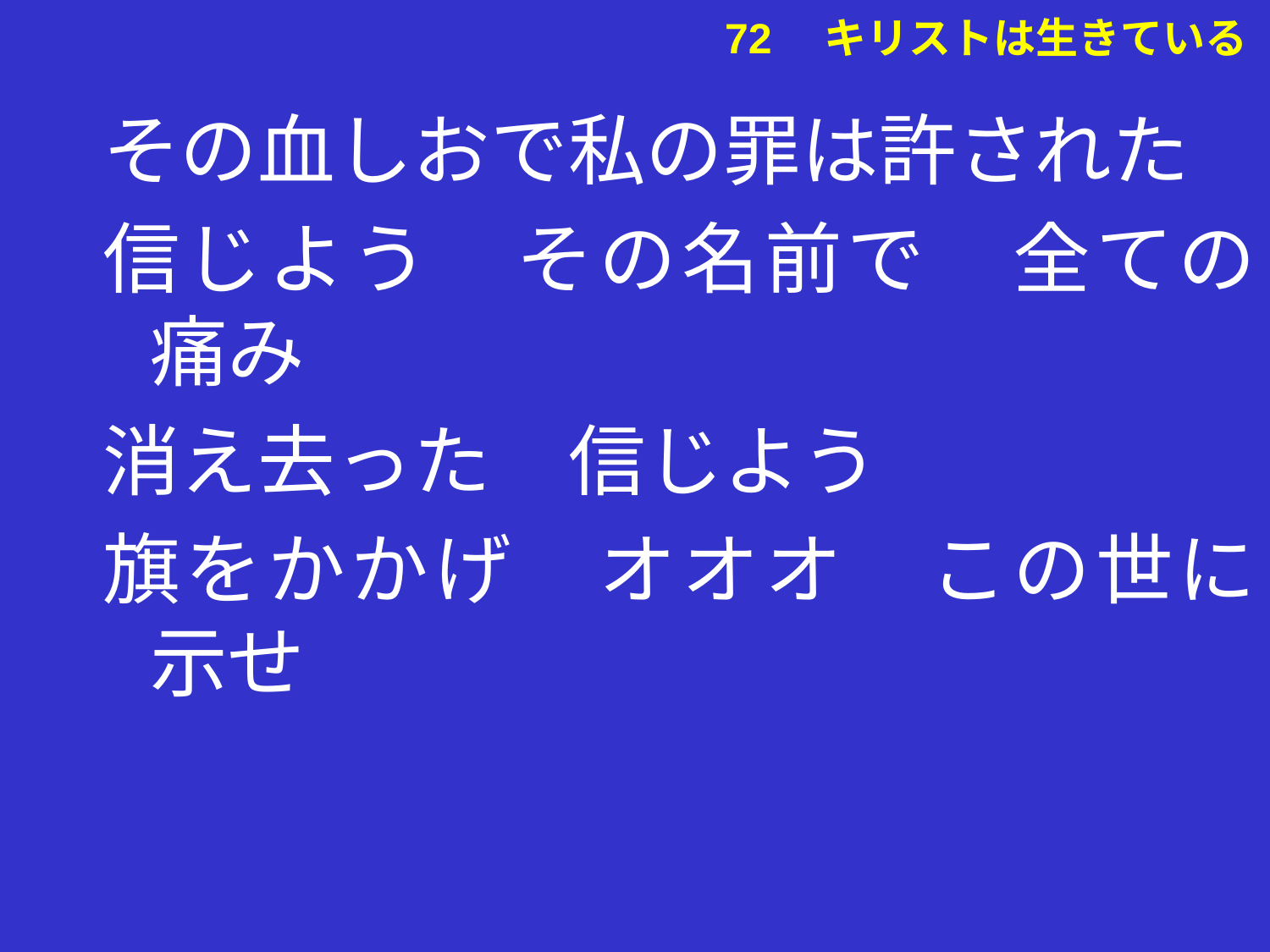

その血しおで私の罪は許された
信じよう　その名前で　全ての痛み
消え去った　信じよう
旗をかかげ　オオオ　この世に示せ

# 72　キリストは生きている